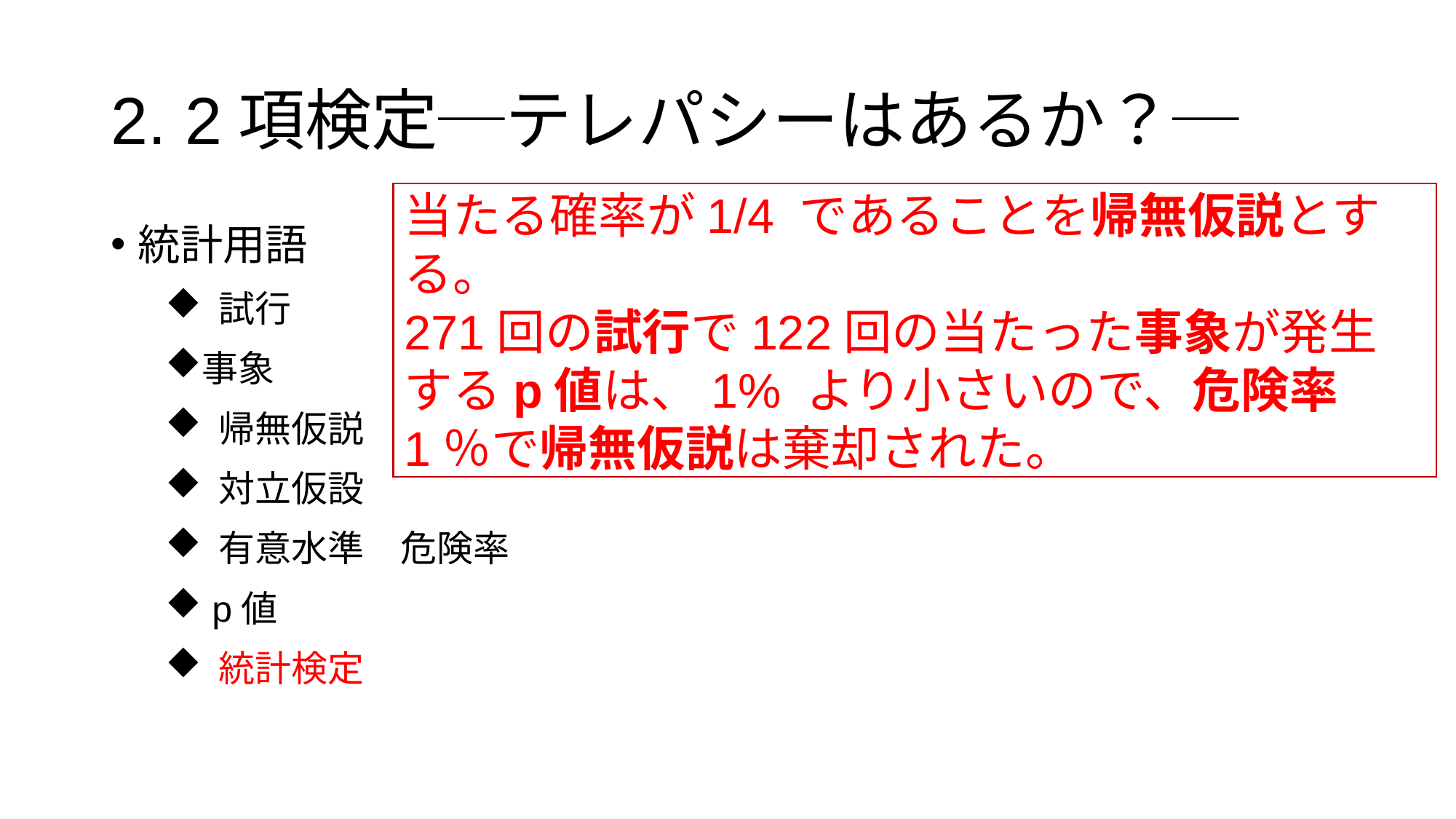

# 2. 2項検定─テレパシーはあるか？─
当たる確率が1/4 であることを帰無仮説とする。
271回の試行で122回の当たった事象が発生するp値は、1% より小さいので、危険率1％で帰無仮説は棄却された。
統計用語
 試行
事象
 帰無仮説
 対立仮設
 有意水準　危険率
 p値
 統計検定